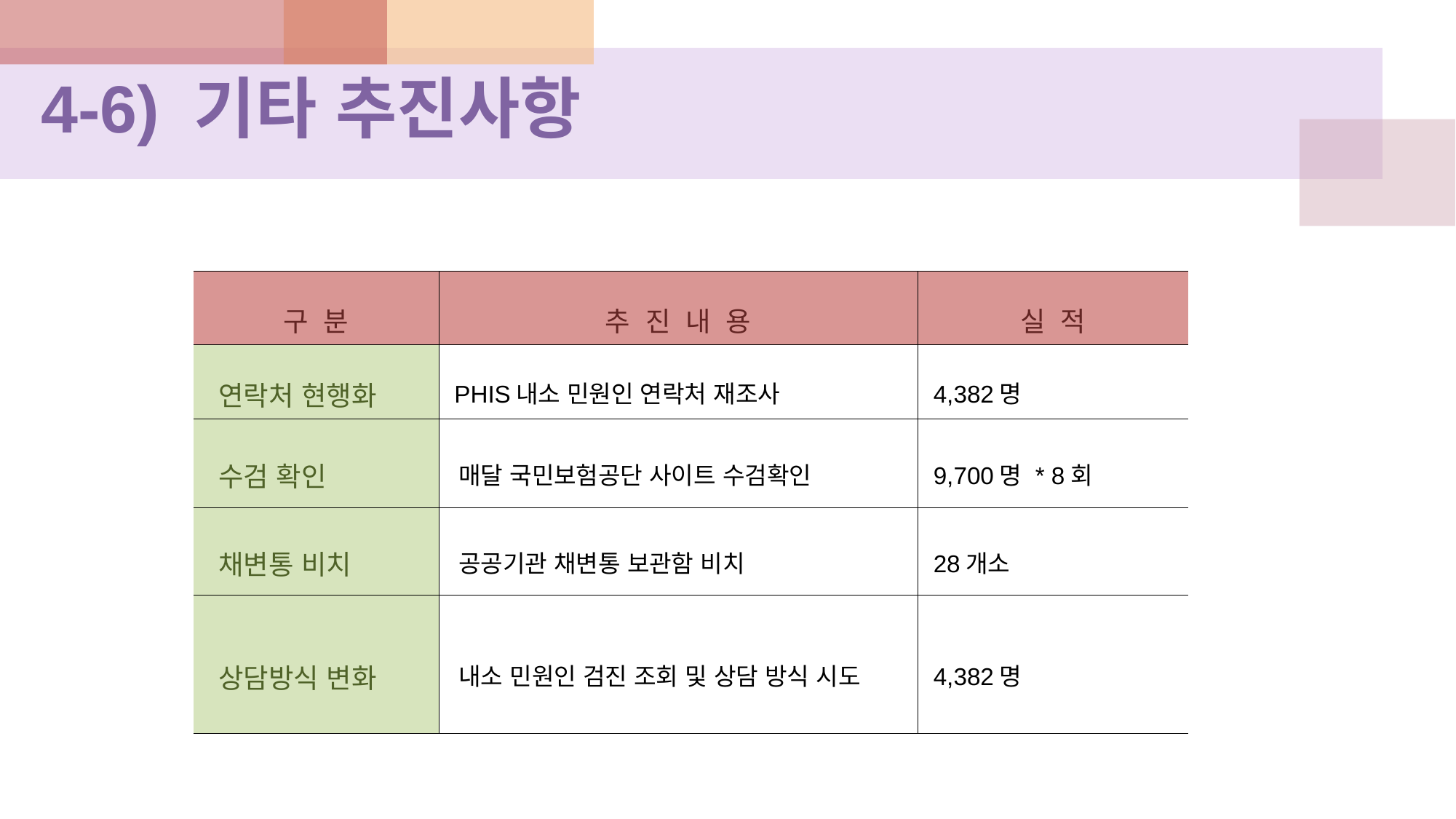

4-6) 기타 추진사항
| 구 분 | 추 진 내 용 | 실 적 |
| --- | --- | --- |
| 연락처 현행화 | PHIS내소 민원인 연락처 재조사 | 4,382명 |
| 수검 확인 | 매달 국민보험공단 사이트 수검확인 | 9,700명 \* 8회 |
| 채변통 비치 | 공공기관 채변통 보관함 비치 | 28개소 |
| 상담방식 변화 | 내소 민원인 검진 조회 및 상담 방식 시도 | 4,382명 |